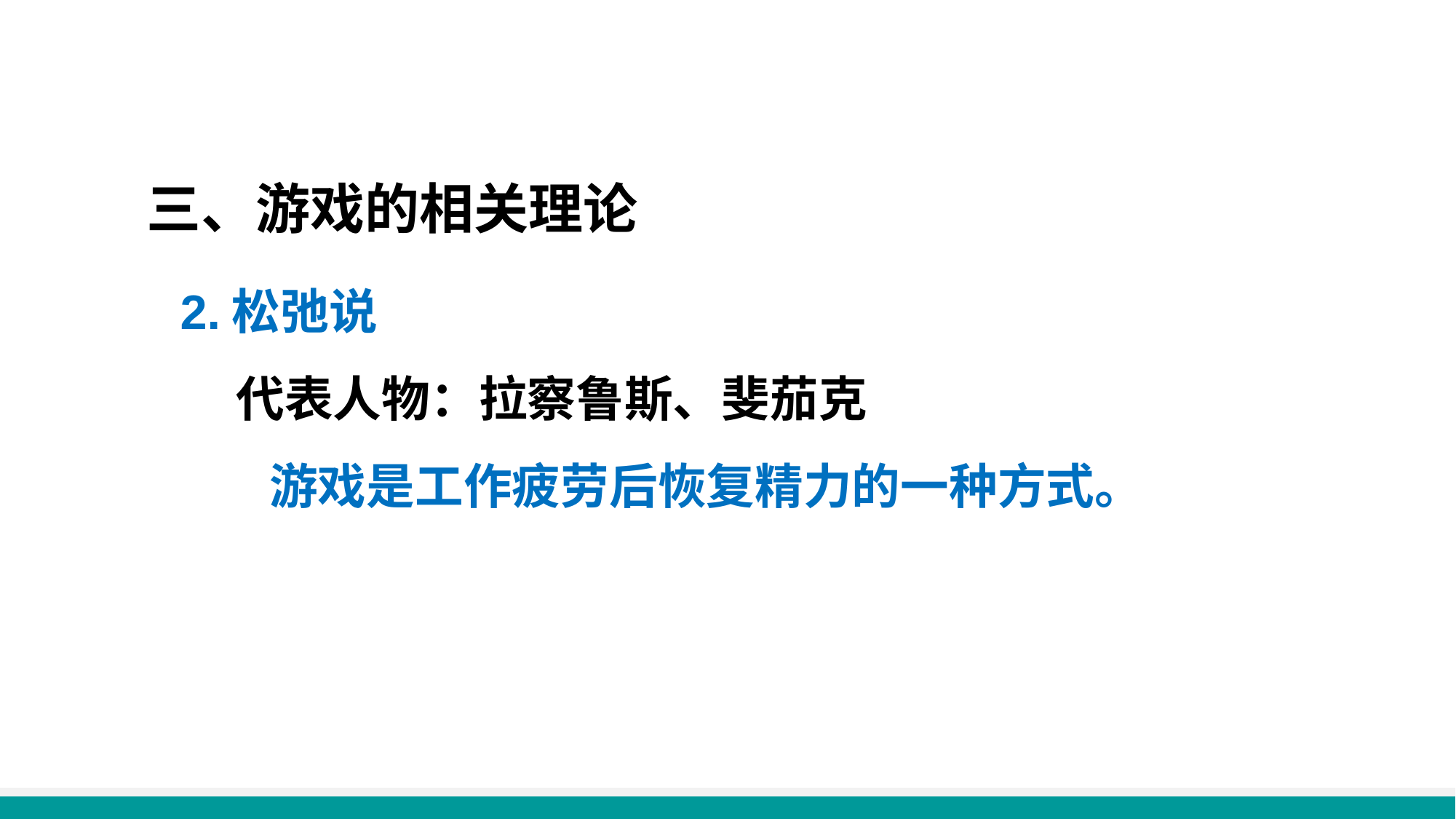

三、游戏的相关理论
2.松弛说
    代表人物：拉察鲁斯、斐茄克
       游戏是工作疲劳后恢复精力的一种方式。
9